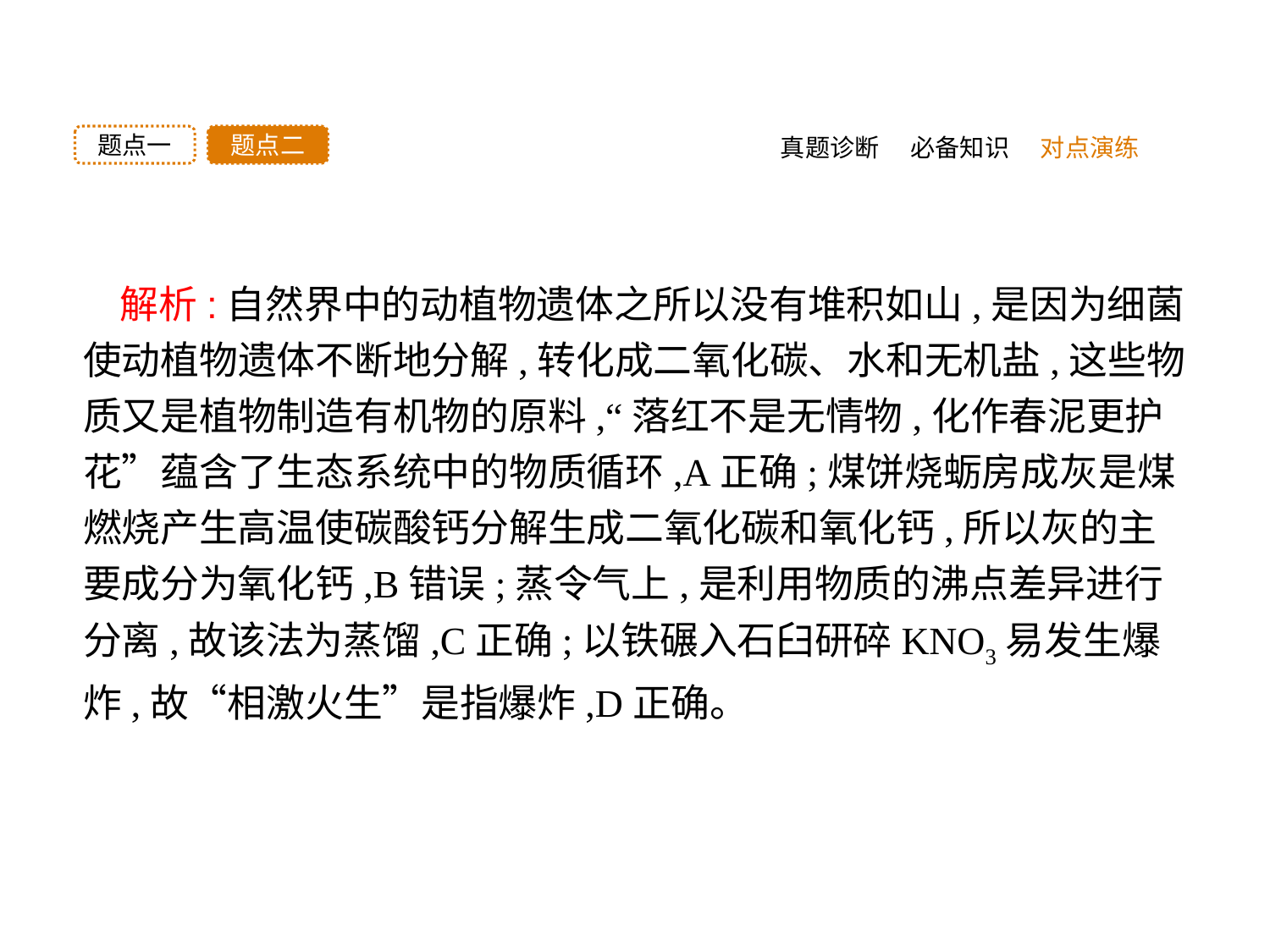

题点二
题点一
真题诊断
必备知识
对点演练
解析:自然界中的动植物遗体之所以没有堆积如山,是因为细菌使动植物遗体不断地分解,转化成二氧化碳、水和无机盐,这些物质又是植物制造有机物的原料,“落红不是无情物,化作春泥更护花”蕴含了生态系统中的物质循环,A正确;煤饼烧蛎房成灰是煤燃烧产生高温使碳酸钙分解生成二氧化碳和氧化钙,所以灰的主要成分为氧化钙,B错误;蒸令气上,是利用物质的沸点差异进行分离,故该法为蒸馏,C正确;以铁碾入石臼研碎KNO3易发生爆炸,故“相激火生”是指爆炸,D正确。